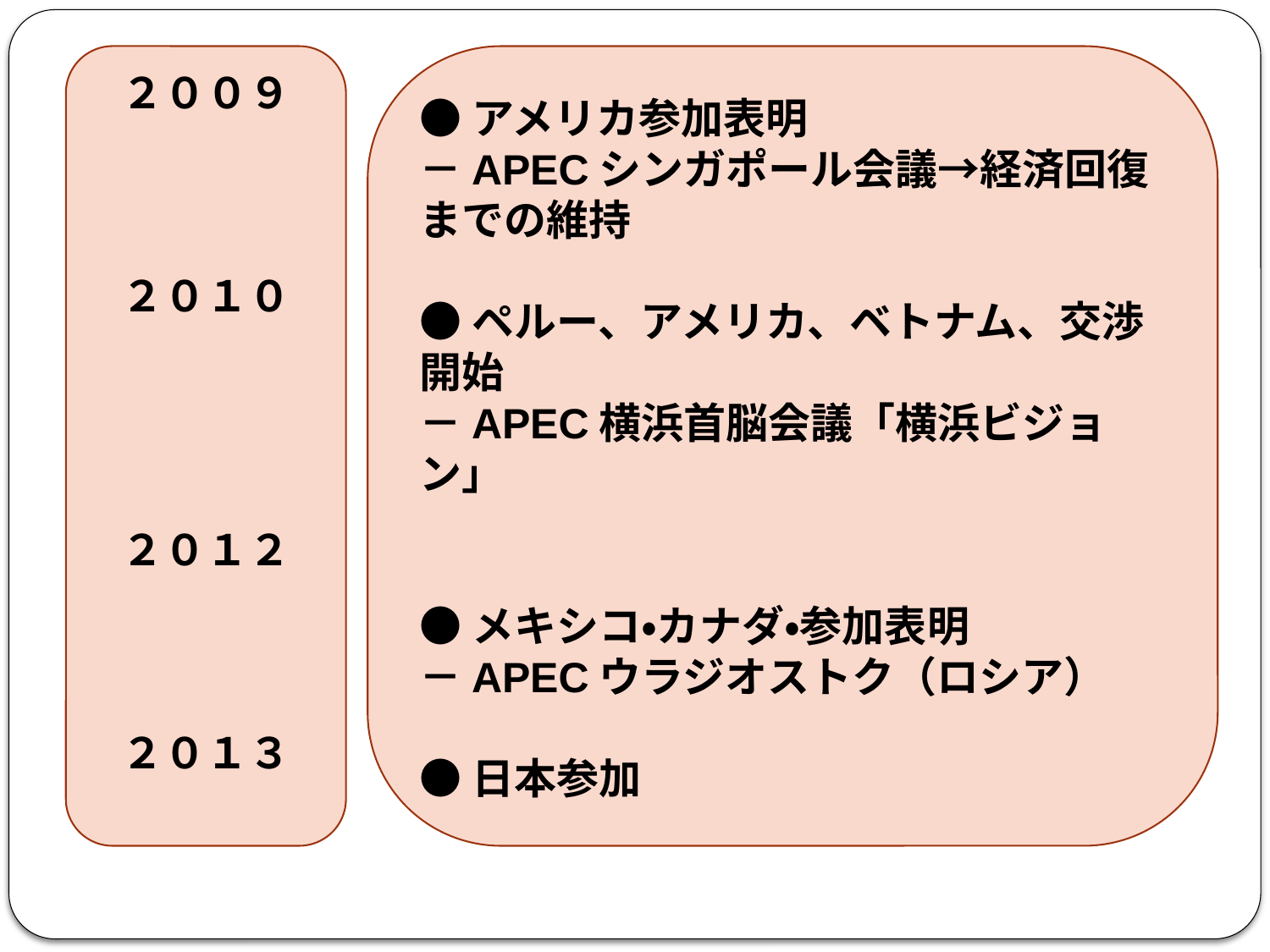

#

２００９

２０１０

２０１２

２０１３
●アメリカ参加表明
－APECシンガポール会議→経済回復までの維持

●ペルー、アメリカ、ベトナム、交渉開始
－APEC横浜首脳会議「横浜ビジョン」

●メキシコ・カナダ・参加表明
－APECウラジオストク（ロシア）

●日本参加